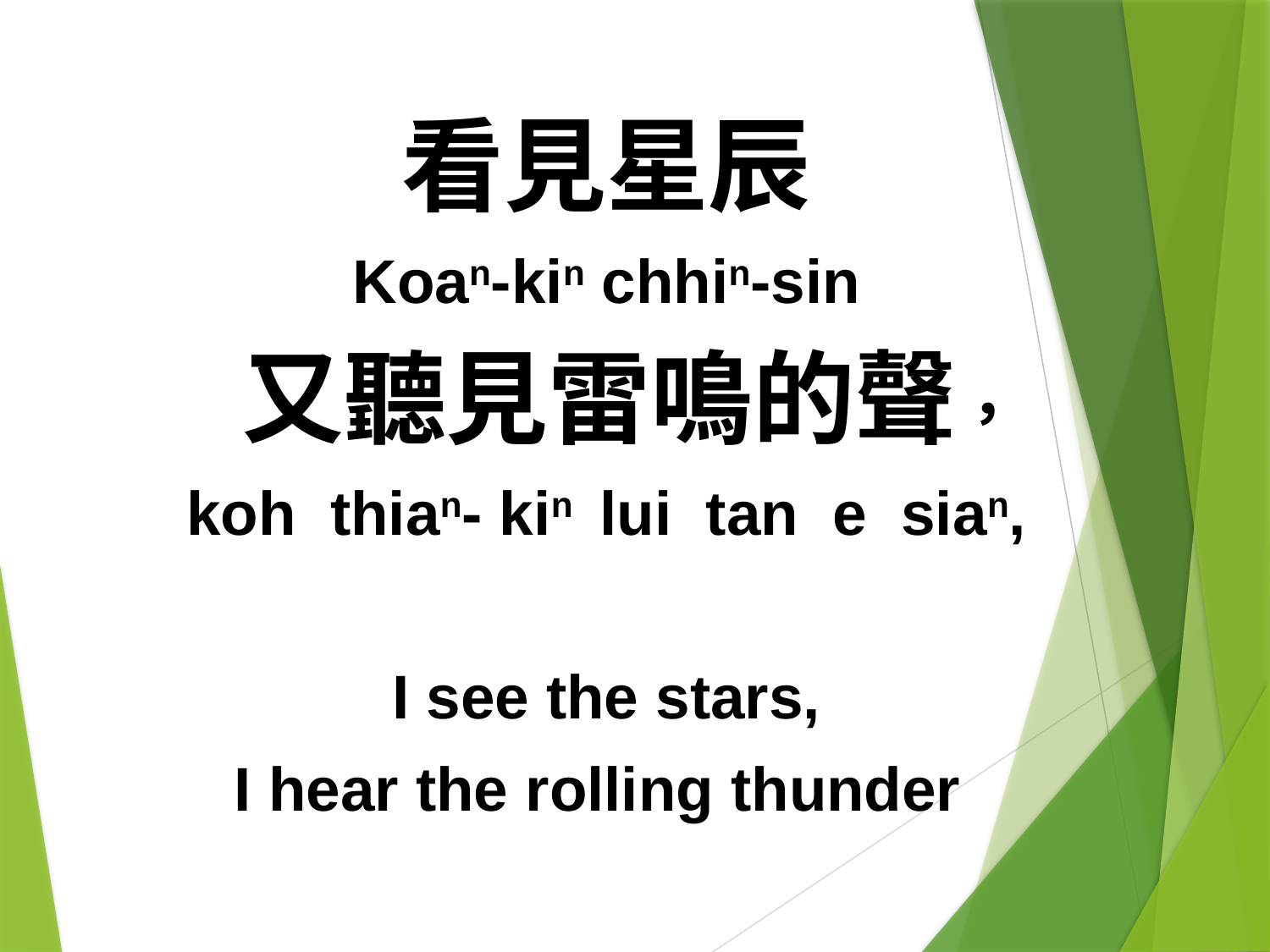

看見星辰
Koan-kin chhin-sin
 又聽見雷鳴的聲，
koh  thian- kin  lui  tan  e  sian,

I see the stars,
I hear the rolling thunder